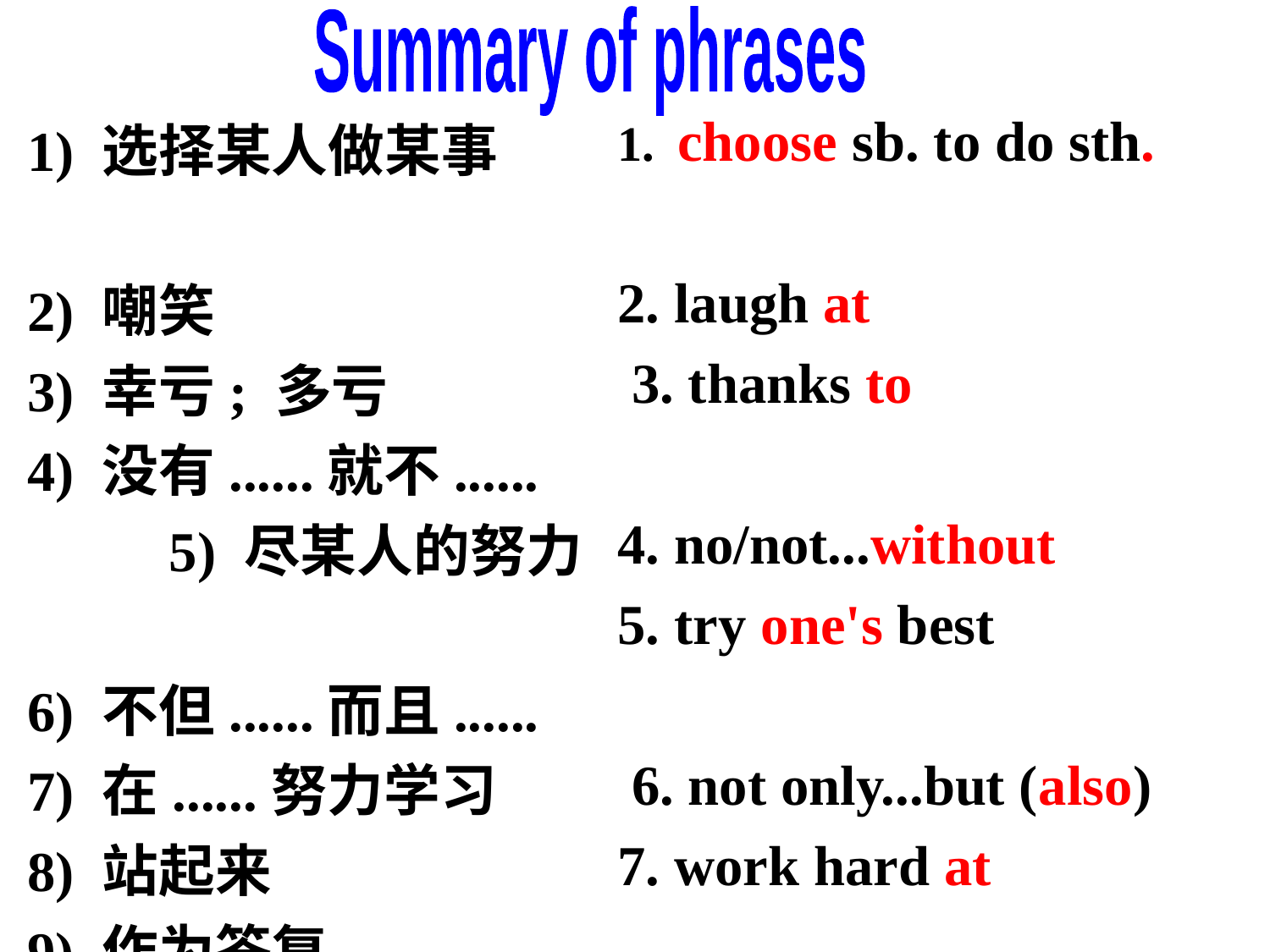

Summary of phrases
 choose sb. to do sth.
2. laugh at
 3. thanks to
4. no/not...without
5. try one's best
 6. not only...but (also)
7. work hard at
8. stand up
9. in reply
10. stay in touch
1) 选择某人做某事
2) 嘲笑
3) 幸亏; 多亏
4) 没有......就不......               5) 尽某人的努力
6) 不但......而且......
7) 在......努力学习         8) 站起来
9) 作为答复
10) 保持联系